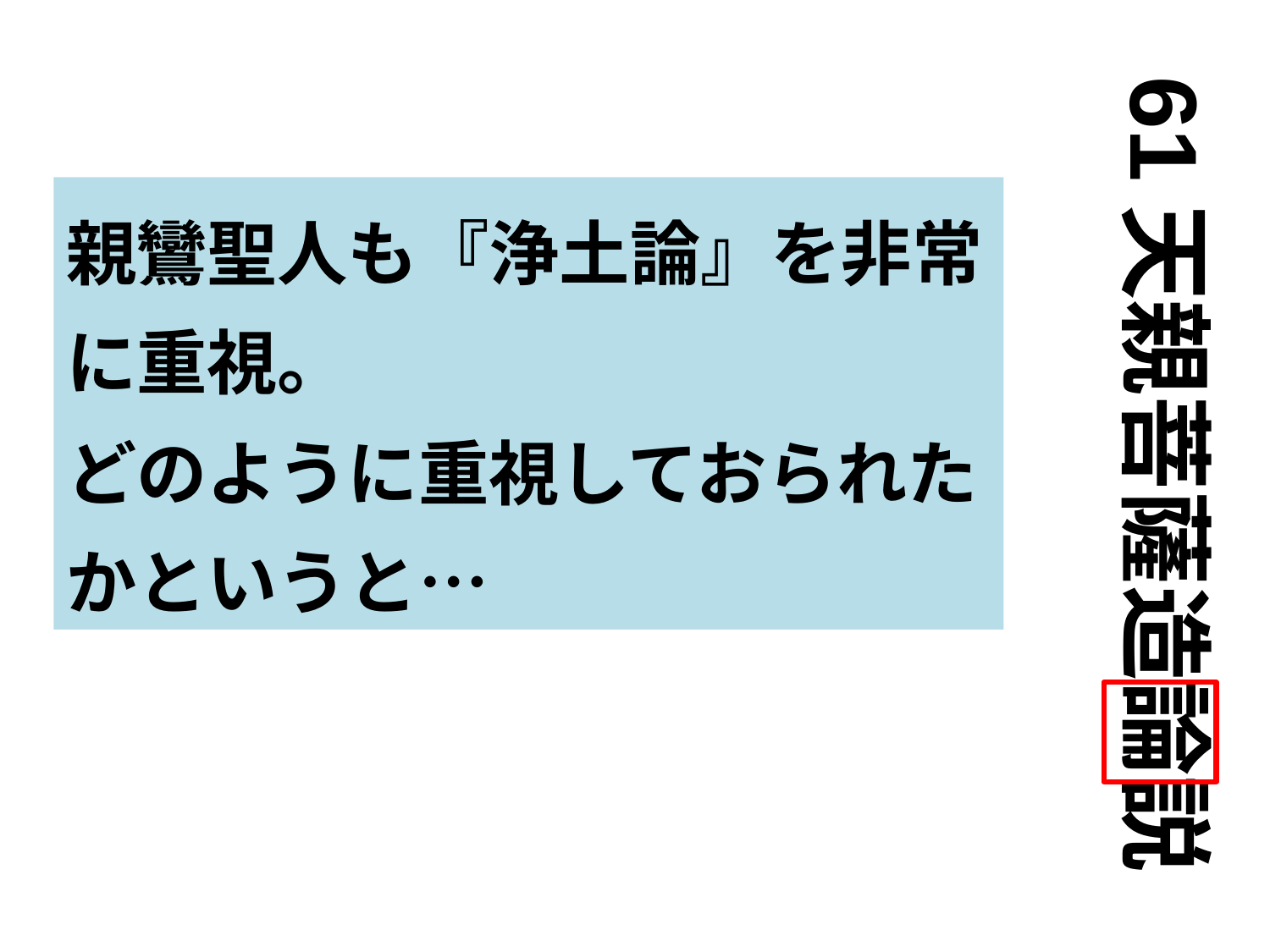

61天親菩薩造論説
親鸞聖人も『浄土論』を非常に重視。
どのように重視しておられたかというと…